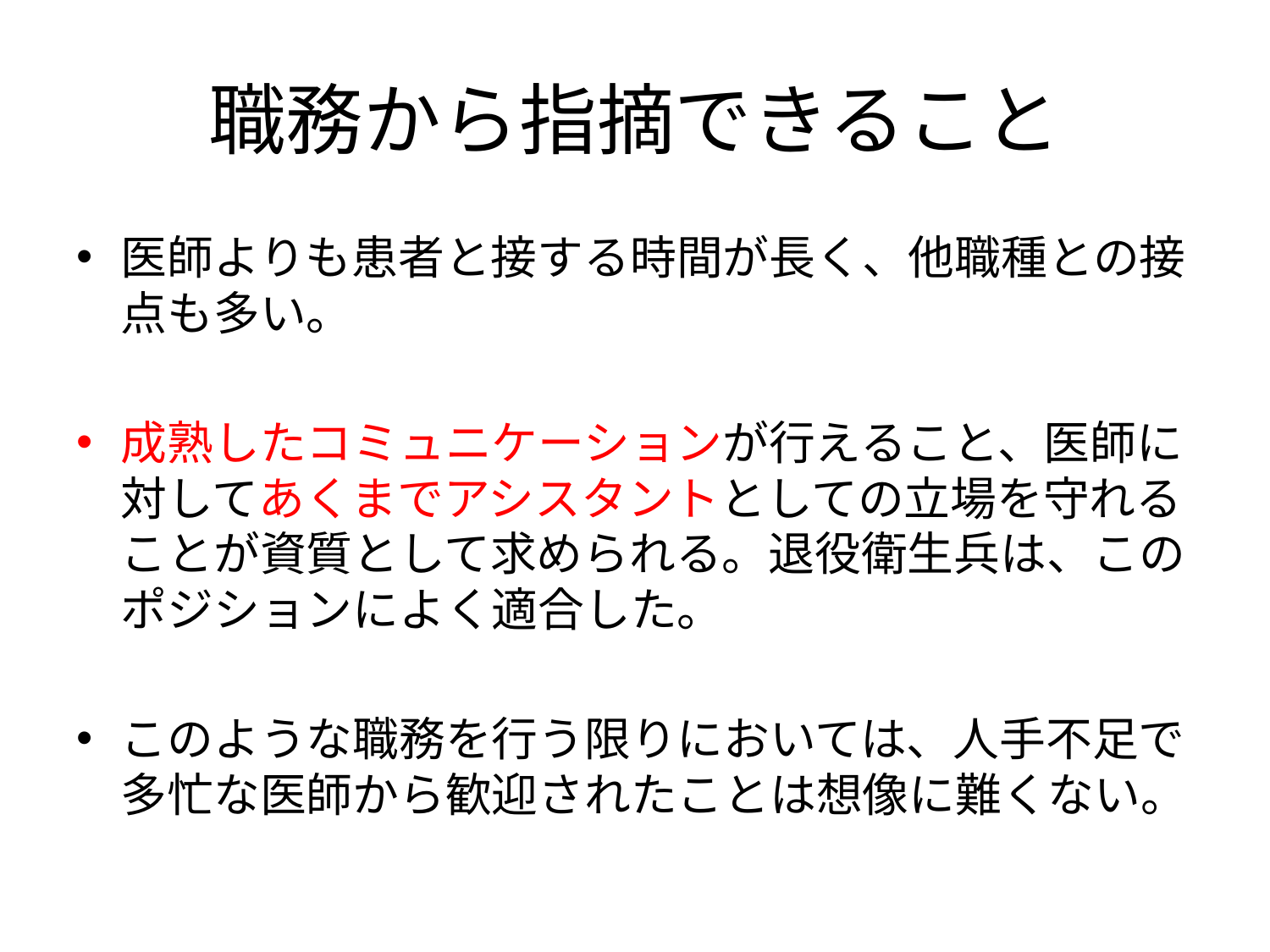

# 職務から指摘できること
医師よりも患者と接する時間が長く、他職種との接点も多い。

成熟したコミュニケーションが行えること、医師に対してあくまでアシスタントとしての立場を守れることが資質として求められる。退役衛生兵は、このポジションによく適合した。

このような職務を行う限りにおいては、人手不足で多忙な医師から歓迎されたことは想像に難くない。